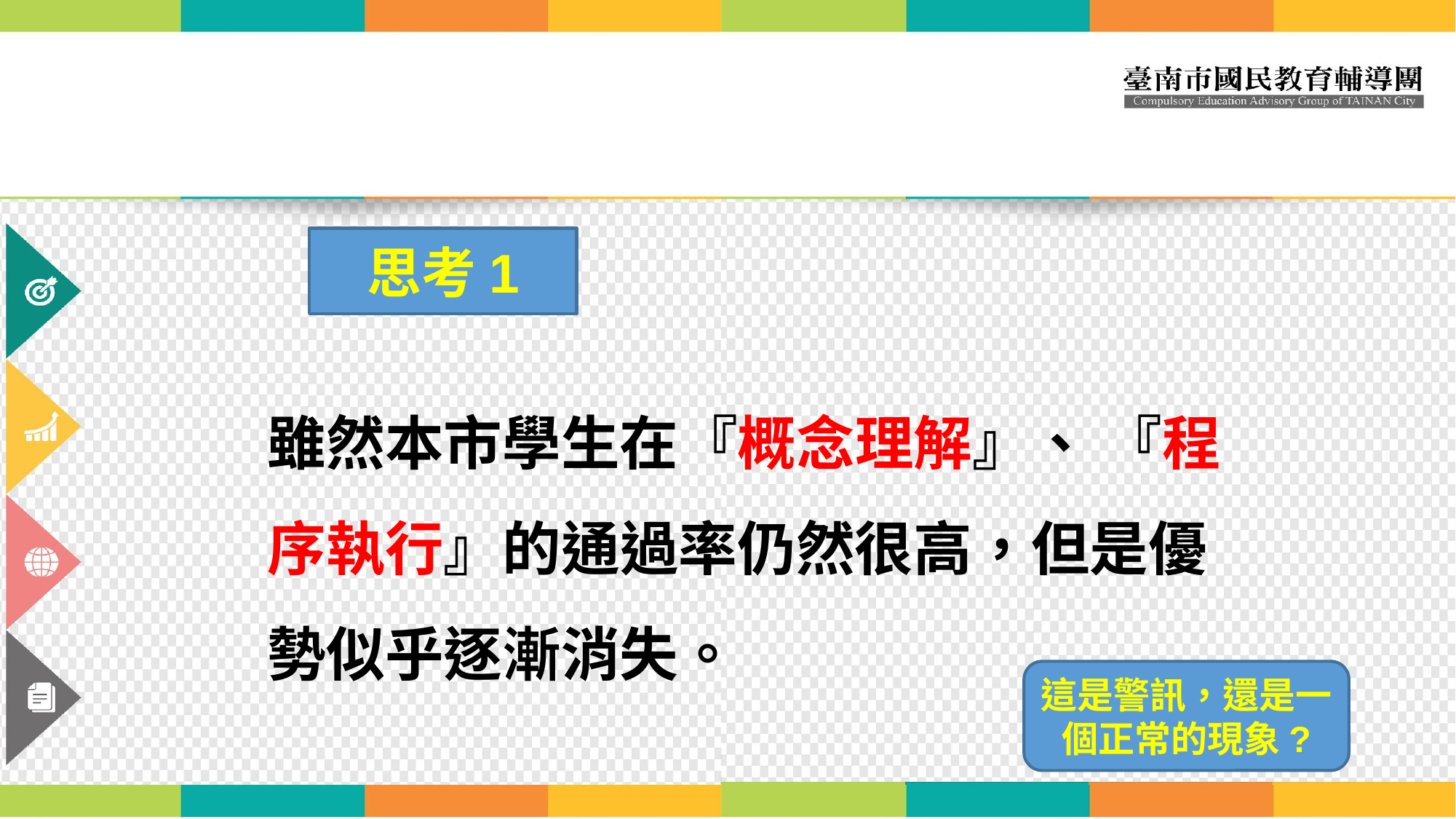

思考1
雖然本市學生在『概念理解』、 『程序執行』的通過率仍然很高，但是優勢似乎逐漸消失。
這是警訊，還是一個正常的現象?